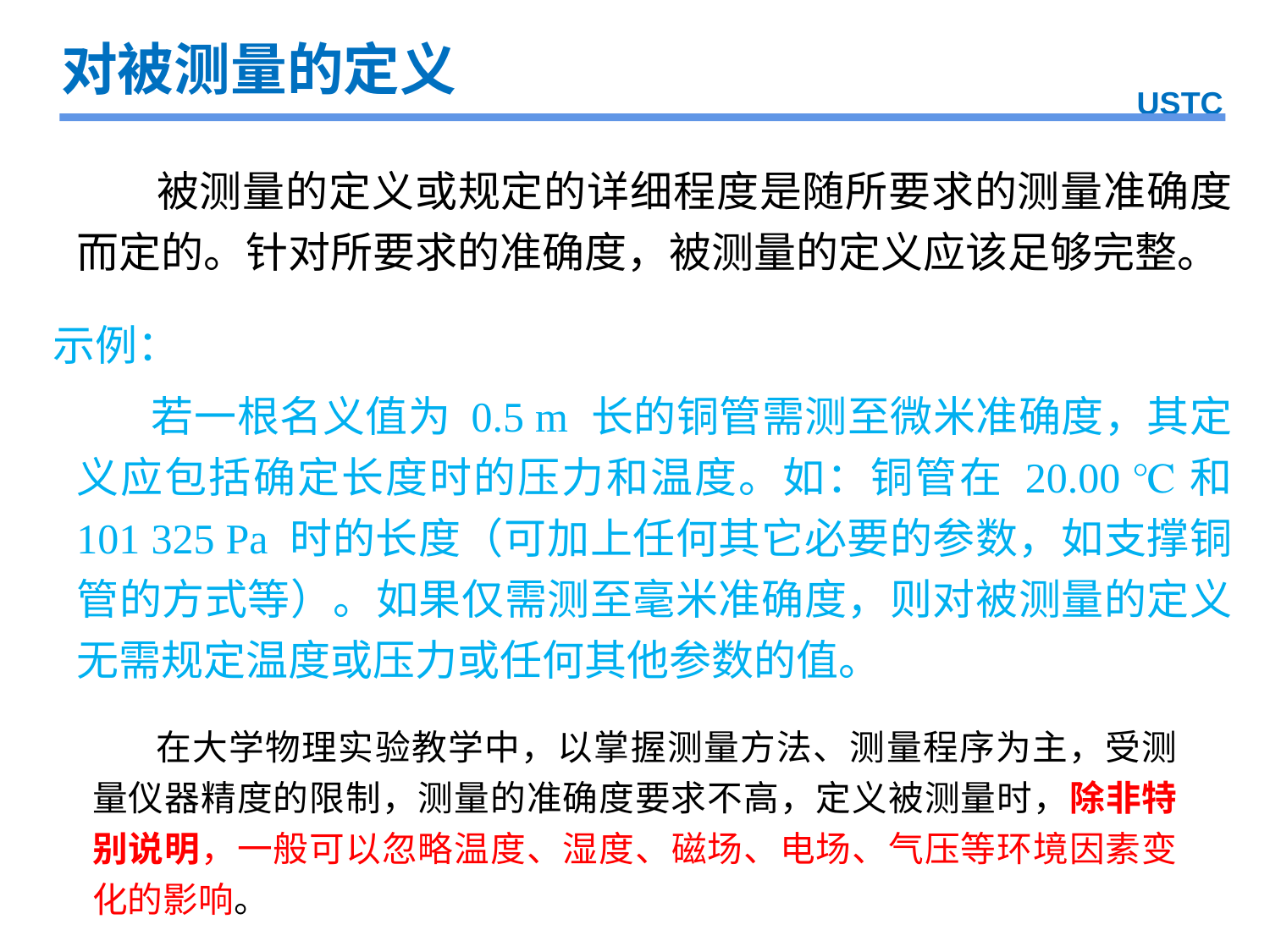

对被测量的定义
USTC

被测量的定义或规定的详细程度是随所要求的测量准确度而定的。针对所要求的准确度，被测量的定义应该足够完整。
示例：
若一根名义值为 0.5 m 长的铜管需测至微米准确度，其定义应包括确定长度时的压力和温度。如：铜管在 20.00 ℃和 101 325 Pa 时的长度（可加上任何其它必要的参数，如支撑铜管的方式等）。如果仅需测至毫米准确度，则对被测量的定义无需规定温度或压力或任何其他参数的值。
在大学物理实验教学中，以掌握测量方法、测量程序为主，受测量仪器精度的限制，测量的准确度要求不高，定义被测量时，除非特别说明，一般可以忽略温度、湿度、磁场、电场、气压等环境因素变化的影响。